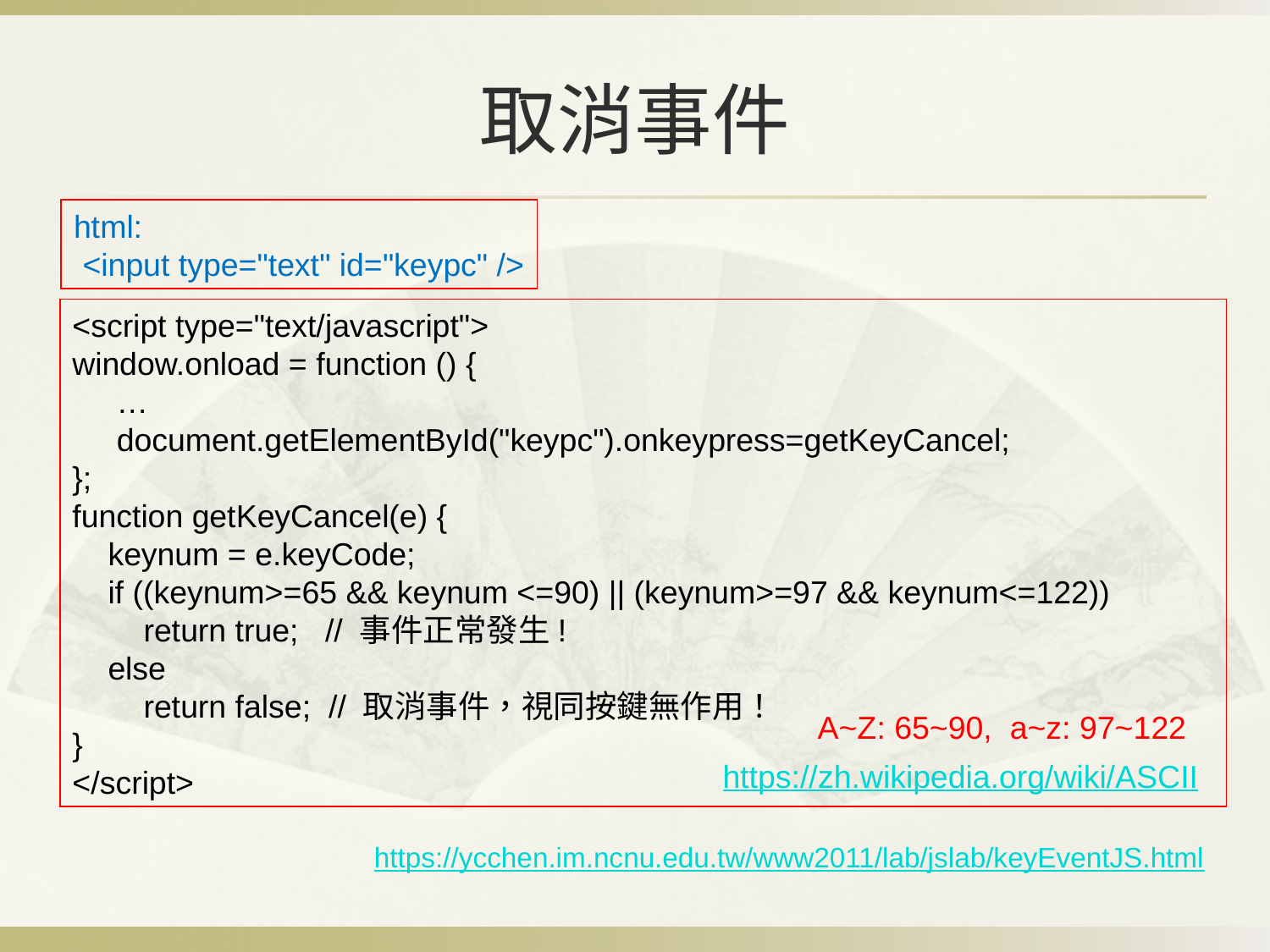

# 取消事件
html:
 <input type="text" id="keypc" />
<script type="text/javascript">
window.onload = function () {
     …
     document.getElementById("keypc").onkeypress=getKeyCancel;
};
function getKeyCancel(e) {
    keynum = e.keyCode;
    if ((keynum>=65 && keynum <=90) || (keynum>=97 && keynum<=122))
        return true;   // 事件正常發生!
    else
        return false;  // 取消事件，視同按鍵無作用！
}
</script>
A~Z: 65~90,  a~z: 97~122
https://zh.wikipedia.org/wiki/ASCII
https://ycchen.im.ncnu.edu.tw/www2011/lab/jslab/keyEventJS.html